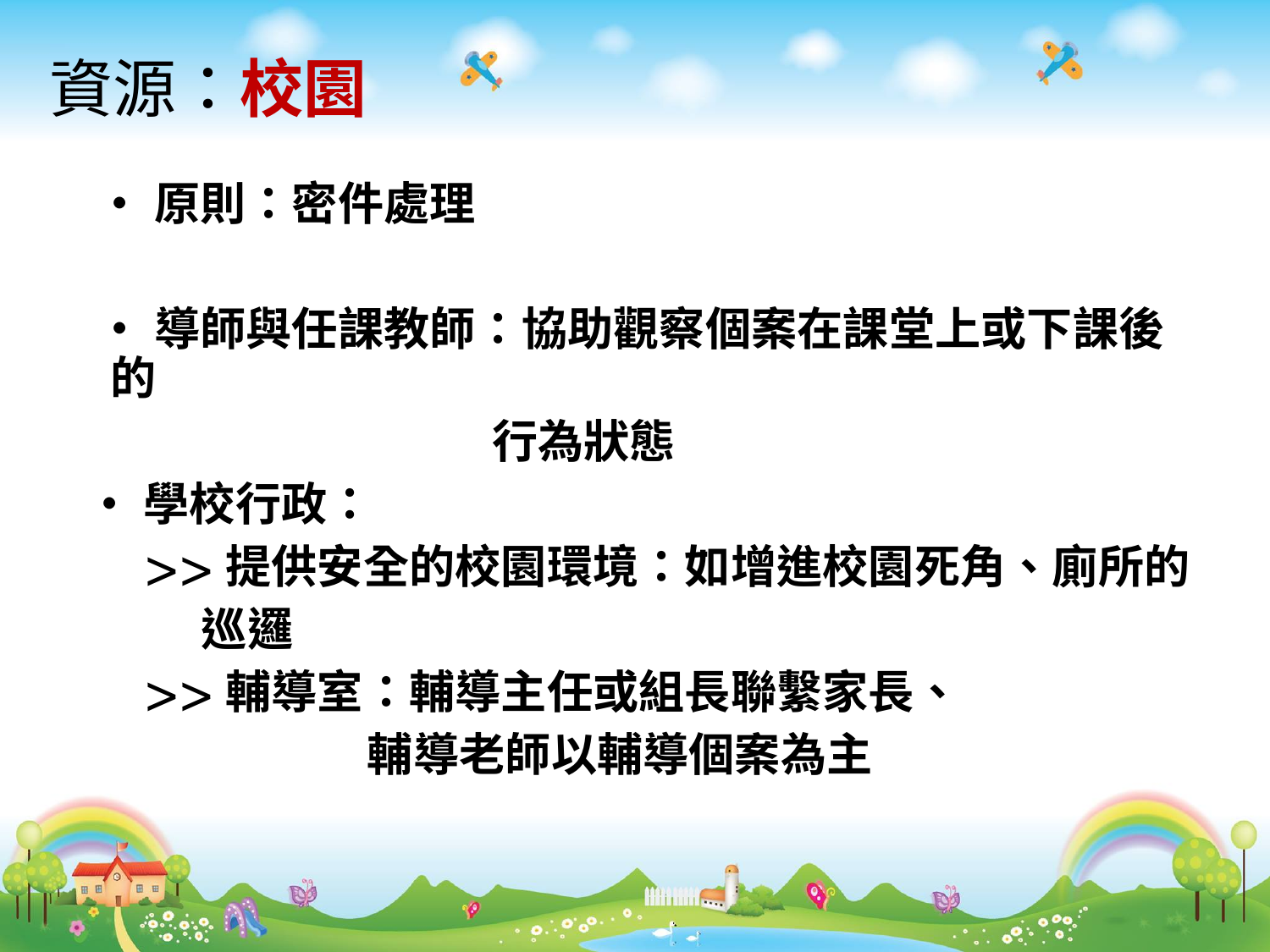

# 資源：校園
 ‧原則：密件處理

 ‧導師與任課教師：協助觀察個案在課堂上或下課後的
                                      行為狀態
‧學校行政：
     >>提供安全的校園環境：如增進校園死角、廁所的
          巡邏
     >>輔導室：輔導主任或組長聯繫家長、
                          輔導老師以輔導個案為主